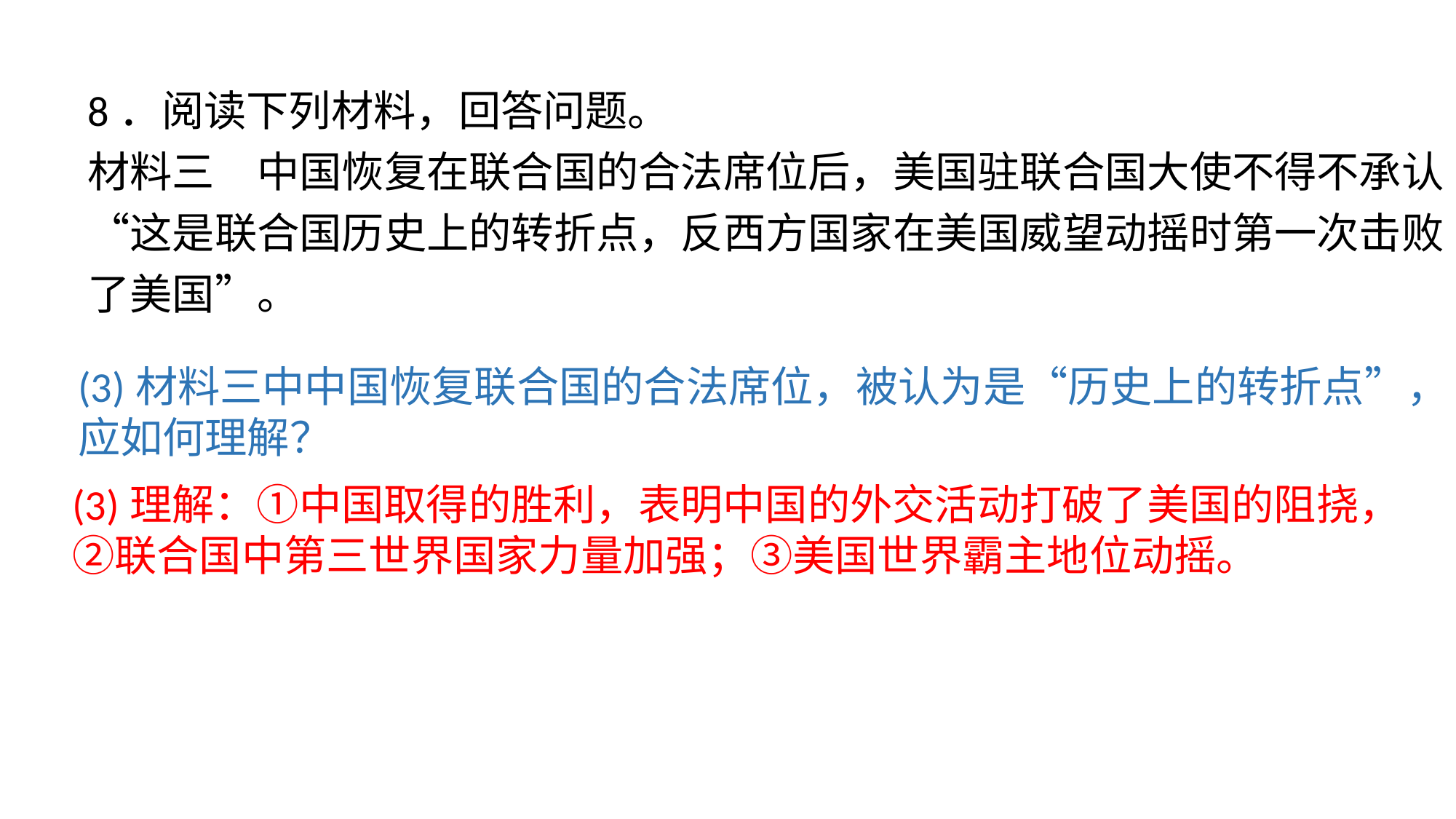

8．阅读下列材料，回答问题。
材料三　中国恢复在联合国的合法席位后，美国驻联合国大使不得不承认“这是联合国历史上的转折点，反西方国家在美国威望动摇时第一次击败了美国”。
(3)材料三中中国恢复联合国的合法席位，被认为是“历史上的转折点”，应如何理解？
(3)理解：①中国取得的胜利，表明中国的外交活动打破了美国的阻挠，②联合国中第三世界国家力量加强；③美国世界霸主地位动摇。